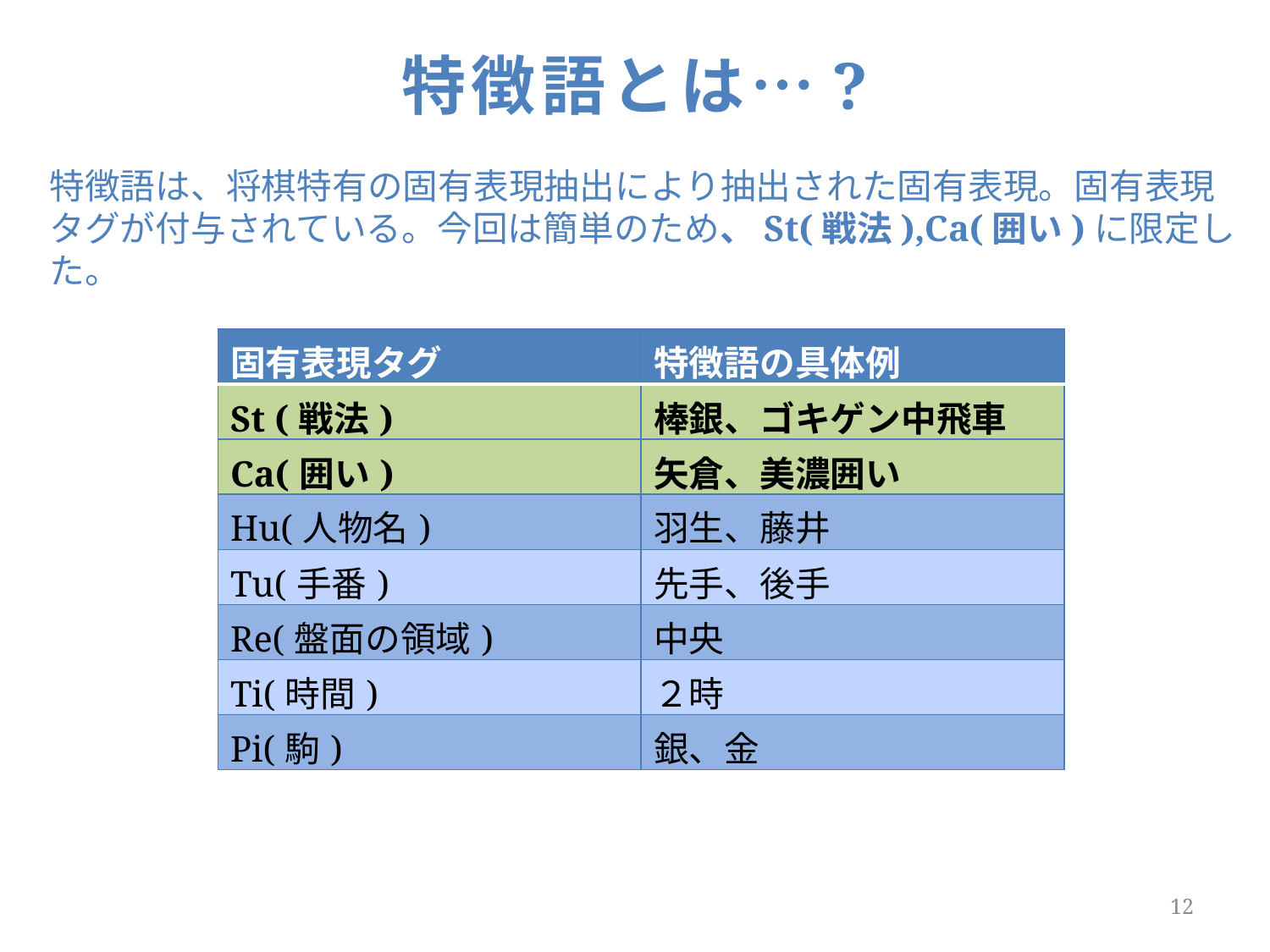

# 特徴語とは…?
特徴語は、将棋特有の固有表現抽出により抽出された固有表現。固有表現
タグが付与されている。今回は簡単のため、St(戦法),Ca(囲い)に限定した。
| 固有表現タグ | 特徴語の具体例 |
| --- | --- |
| St (戦法) | 棒銀、ゴキゲン中飛車 |
| Ca(囲い) | 矢倉、美濃囲い |
| Hu(人物名) | 羽生、藤井 |
| Tu(手番) | 先手、後手 |
| Re(盤面の領域) | 中央 |
| Ti(時間) | ２時 |
| Pi(駒) | 銀、金 |
12